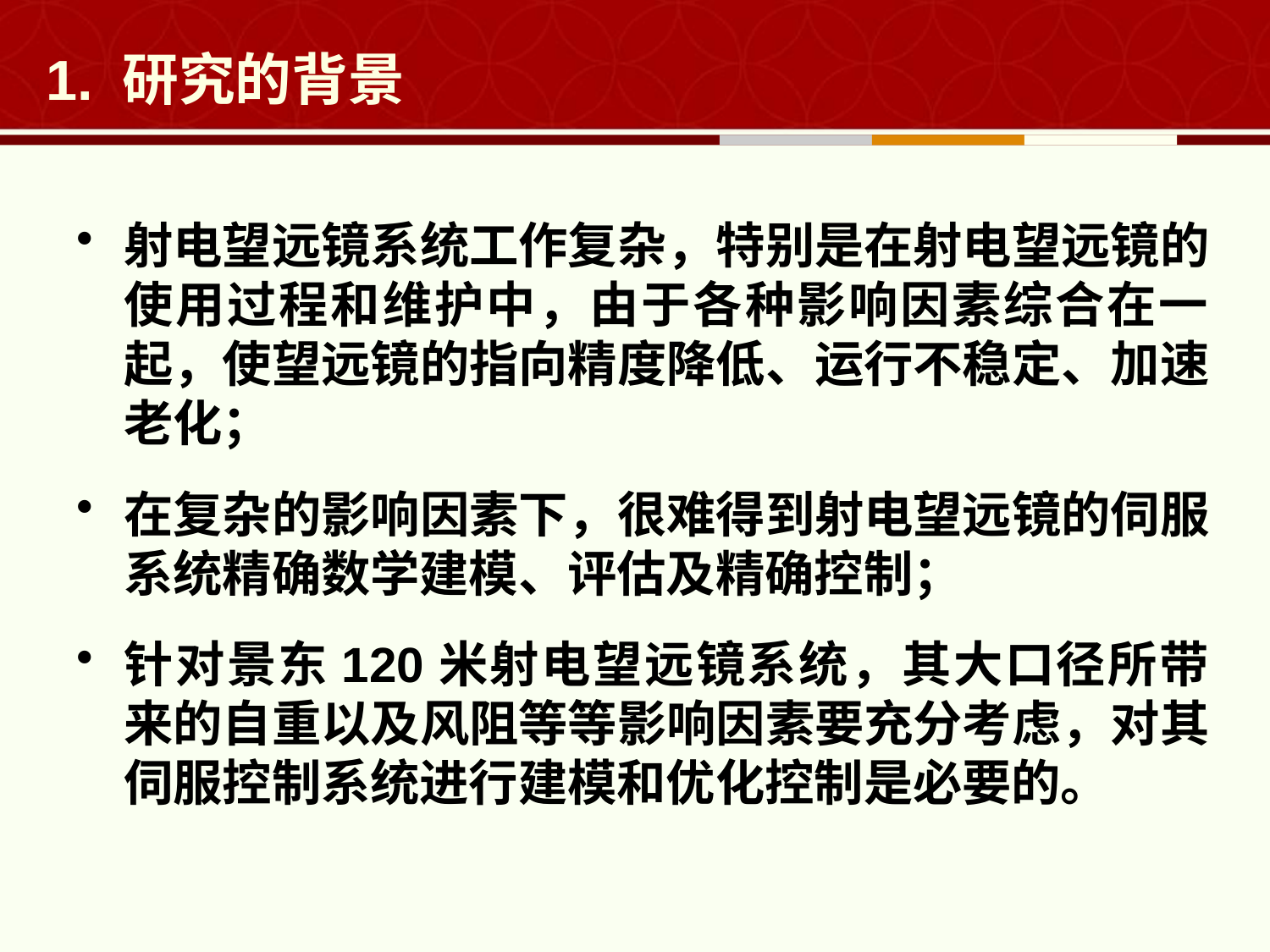

# 1. 研究的背景
射电望远镜系统工作复杂，特别是在射电望远镜的使用过程和维护中，由于各种影响因素综合在一起，使望远镜的指向精度降低、运行不稳定、加速老化；
在复杂的影响因素下，很难得到射电望远镜的伺服系统精确数学建模、评估及精确控制；
针对景东120米射电望远镜系统，其大口径所带来的自重以及风阻等等影响因素要充分考虑，对其伺服控制系统进行建模和优化控制是必要的。